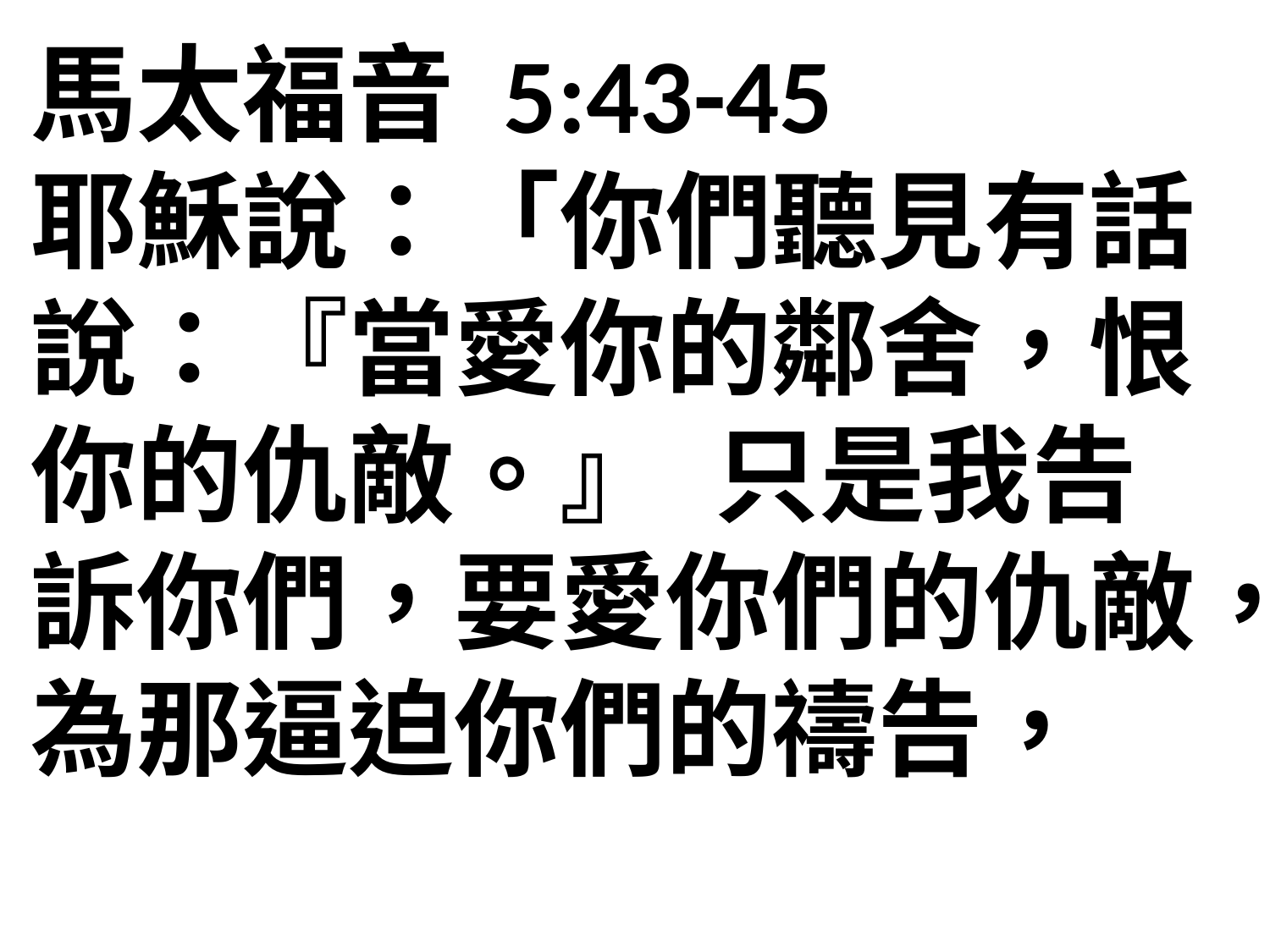

馬太福音 5:43-45
耶穌說：「你們聽見有話說：『當愛你的鄰舍，恨你的仇敵。』  只是我告訴你們，要愛你們的仇敵，為那逼迫你們的禱告，

這樣就可以做你們天父的兒子，因為他叫日頭照好人也照歹人，降雨給義人也給不義的人。